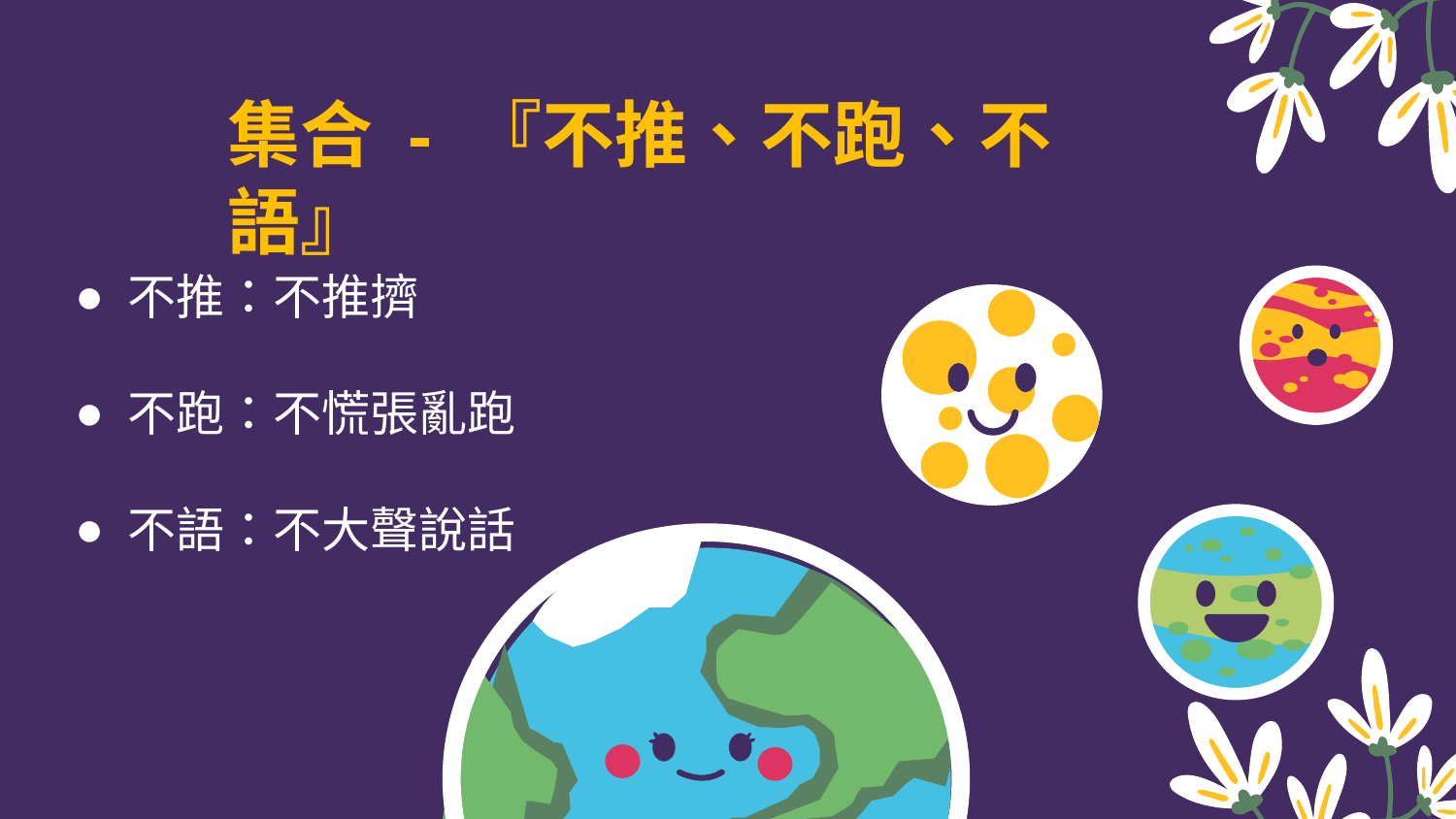

# 集合 - 『不推、不跑、不語』
不推：不推擠
不跑：不慌張亂跑
不語：不大聲說話